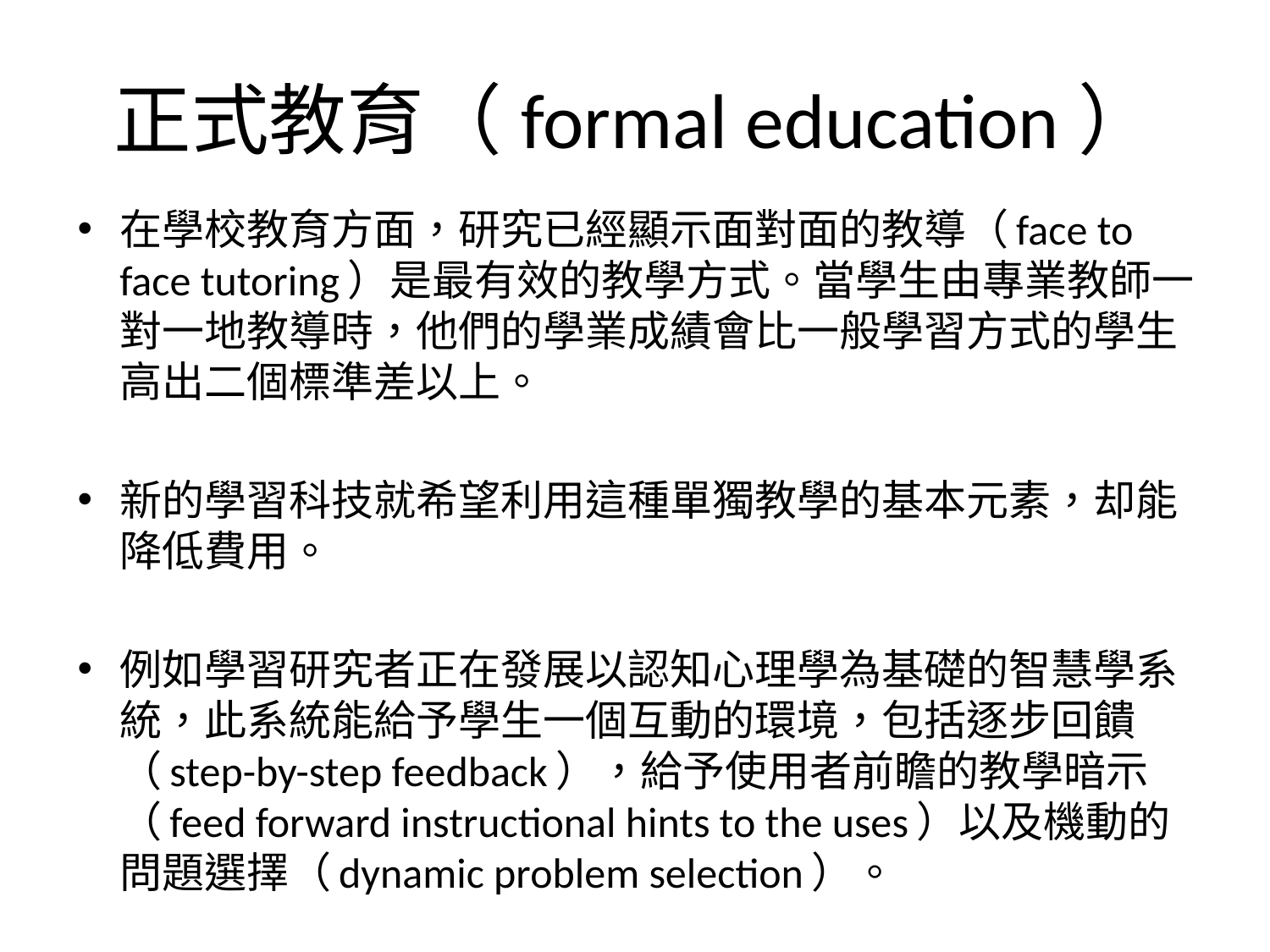

# 正式教育（formal education）
在學校教育方面，研究已經顯示面對面的教導（face to face tutoring）是最有效的教學方式。當學生由專業教師一對一地教導時，他們的學業成績會比一般學習方式的學生高出二個標準差以上。

新的學習科技就希望利用這種單獨教學的基本元素，却能降低費用。

例如學習研究者正在發展以認知心理學為基礎的智慧學系統，此系統能給予學生一個互動的環境，包括逐步回饋（step-by-step feedback），給予使用者前瞻的教學暗示（feed forward instructional hints to the uses）以及機動的問題選擇（dynamic problem selection）。